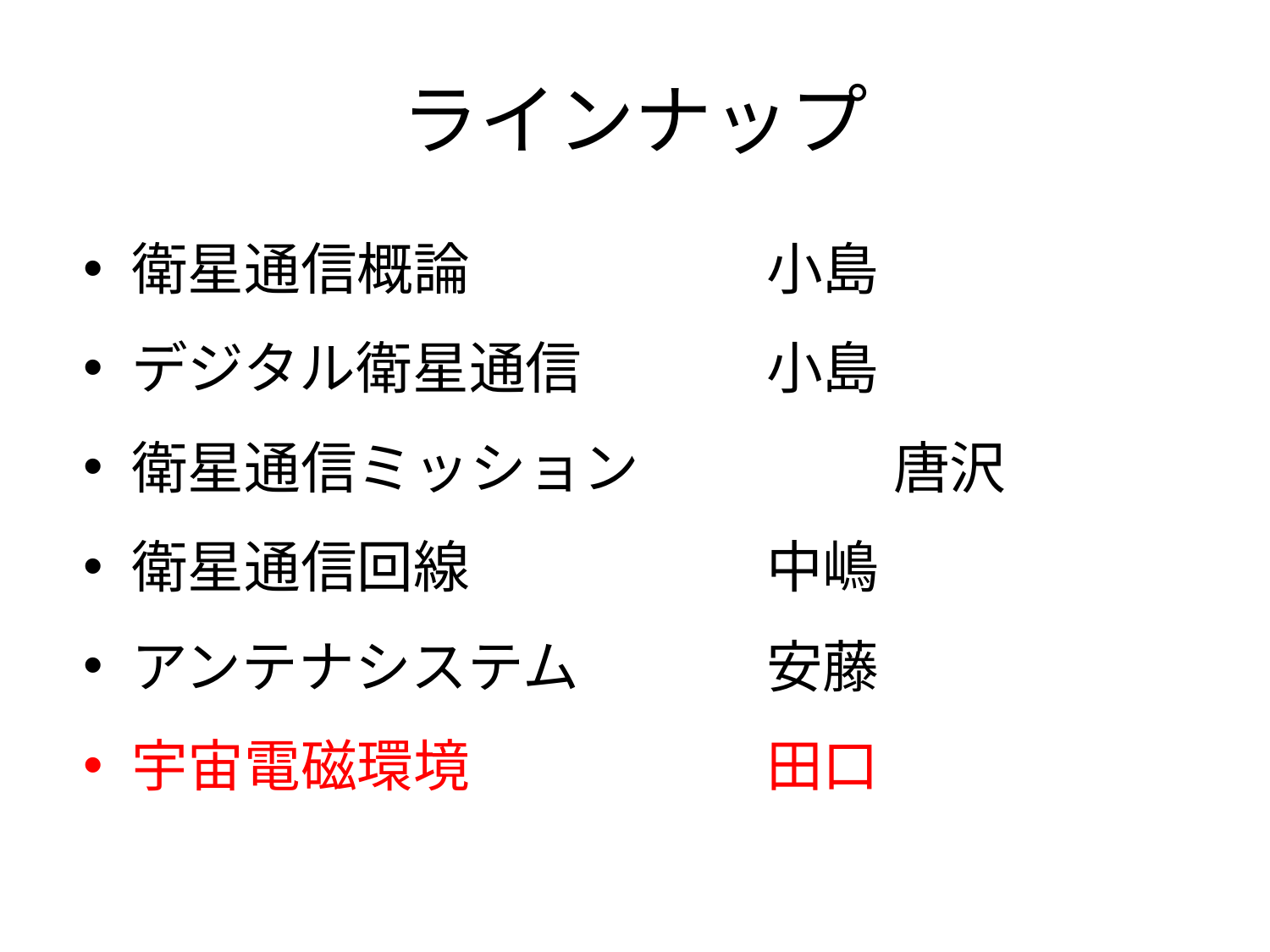

# ラインナップ
衛星通信概論			小島
デジタル衛星通信		小島
衛星通信ミッション		唐沢
衛星通信回線			中嶋
アンテナシステム		安藤
宇宙電磁環境			田口